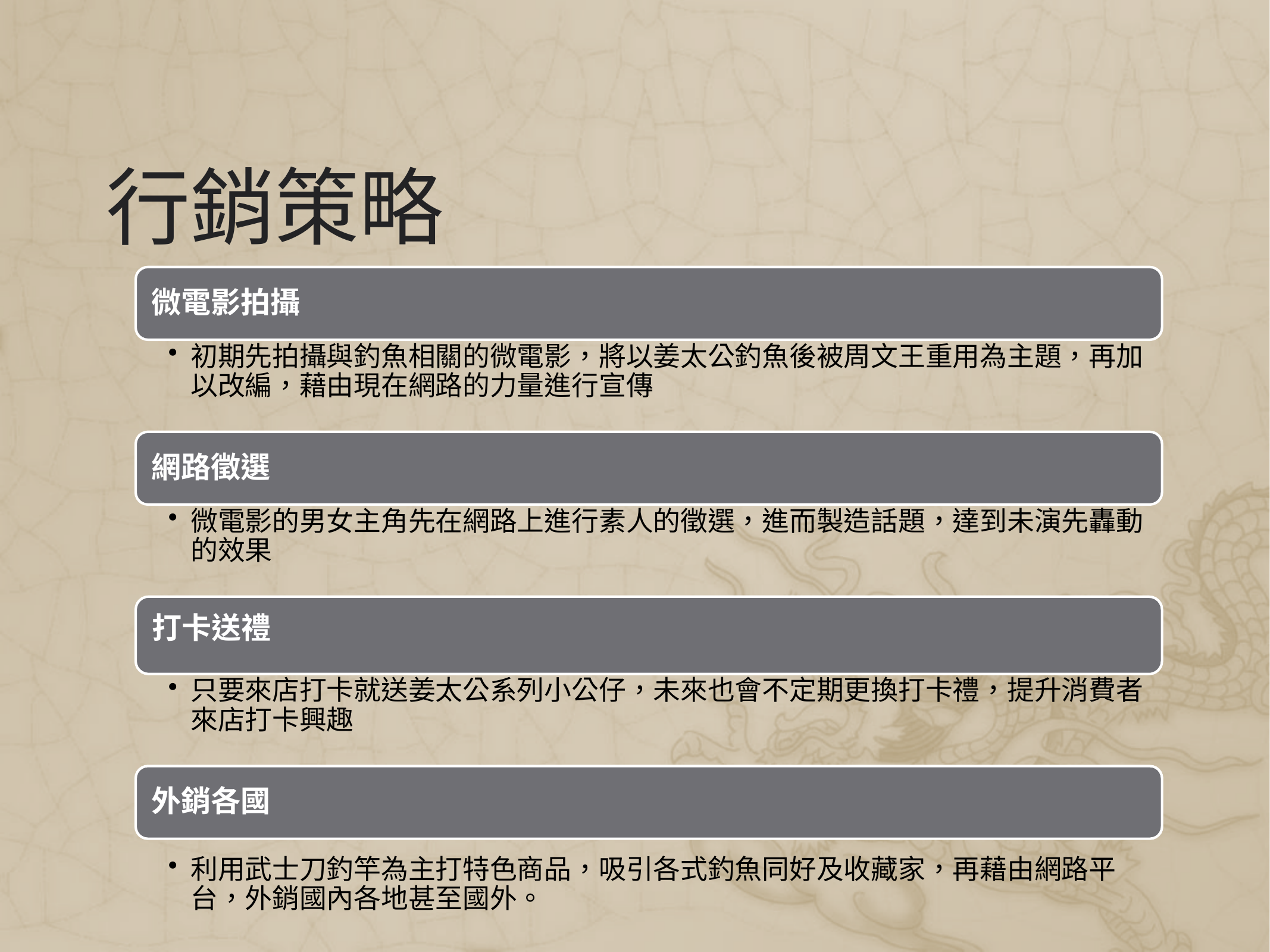

行銷策略
微電影拍攝
初期先拍攝與釣魚相關的微電影，將以姜太公釣魚後被周文王重用為主題，再加以改編，藉由現在網路的力量進行宣傳
網路徵選
微電影的男女主角先在網路上進行素人的徵選，進而製造話題，達到未演先轟動的效果
打卡送禮
只要來店打卡就送姜太公系列小公仔，未來也會不定期更換打卡禮，提升消費者來店打卡興趣
外銷各國
利用武士刀釣竿為主打特色商品，吸引各式釣魚同好及收藏家，再藉由網路平台，外銷國內各地甚至國外。